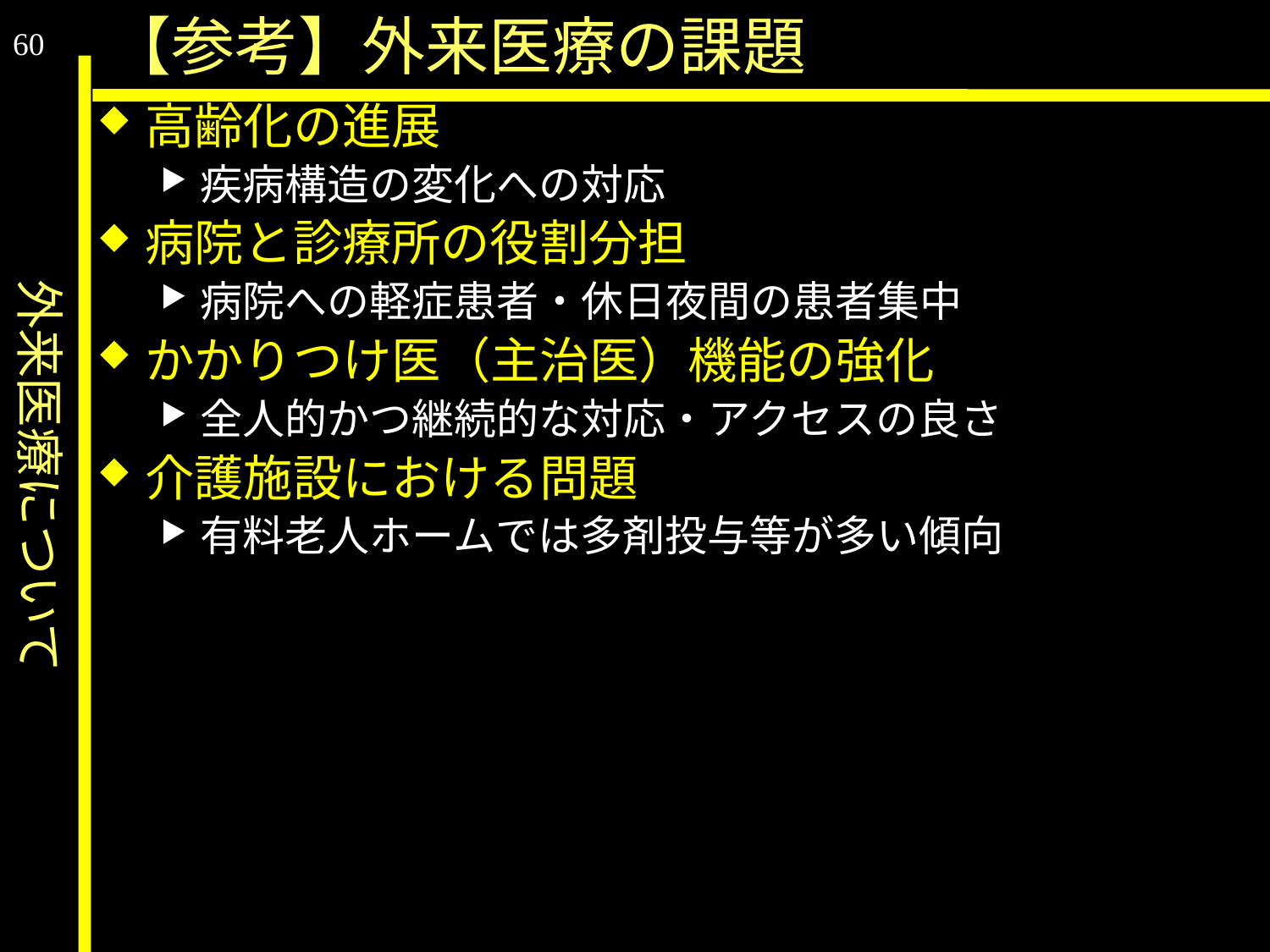

外来医療について
【参考】外来医療の課題
60

高齢化の進展
疾病構造の変化への対応
病院と診療所の役割分担
病院への軽症患者・休日夜間の患者集中
かかりつけ医（主治医）機能の強化
全人的かつ継続的な対応・アクセスの良さ
介護施設における問題
有料老人ホームでは多剤投与等が多い傾向